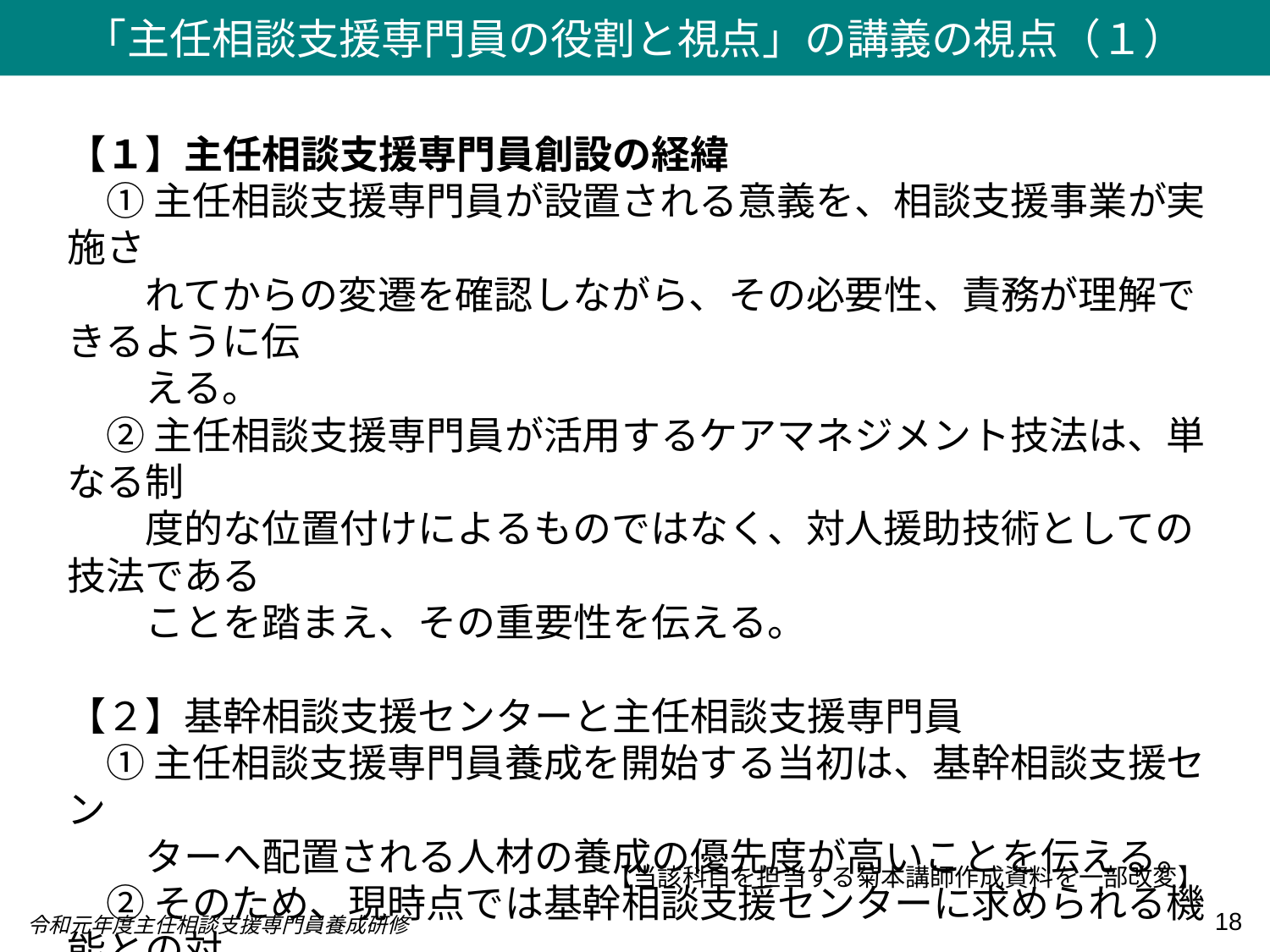

「主任相談支援専門員の役割と視点」の講義の視点（１）
【１】主任相談支援専門員創設の経緯
　① 主任相談支援専門員が設置される意義を、相談支援事業が実施さ
　　れてからの変遷を確認しながら、その必要性、責務が理解できるように伝
　　える。
　② 主任相談支援専門員が活用するケアマネジメント技法は、単なる制
　　度的な位置付けによるものではなく、対人援助技術としての技法である
　　ことを踏まえ、その重要性を伝える。

【２】基幹相談支援センターと主任相談支援専門員
　① 主任相談支援専門員養成を開始する当初は、基幹相談支援セン
　　ターへ配置される人材の養成の優先度が高いことを伝える。
　② そのため、現時点では基幹相談支援センターに求められる機能との対
　　比を行いながら、その役割についての理解を図る講義を行う。
　　（ただし、各都道府県での養成が進展するにつれ、基幹相談支援セン
　　ター以外に配置される者の受講増加を想定することにも留意。）
【当該科目を担当する菊本講師作成資料を一部改変】
18
令和元年度主任相談支援専門員養成研修